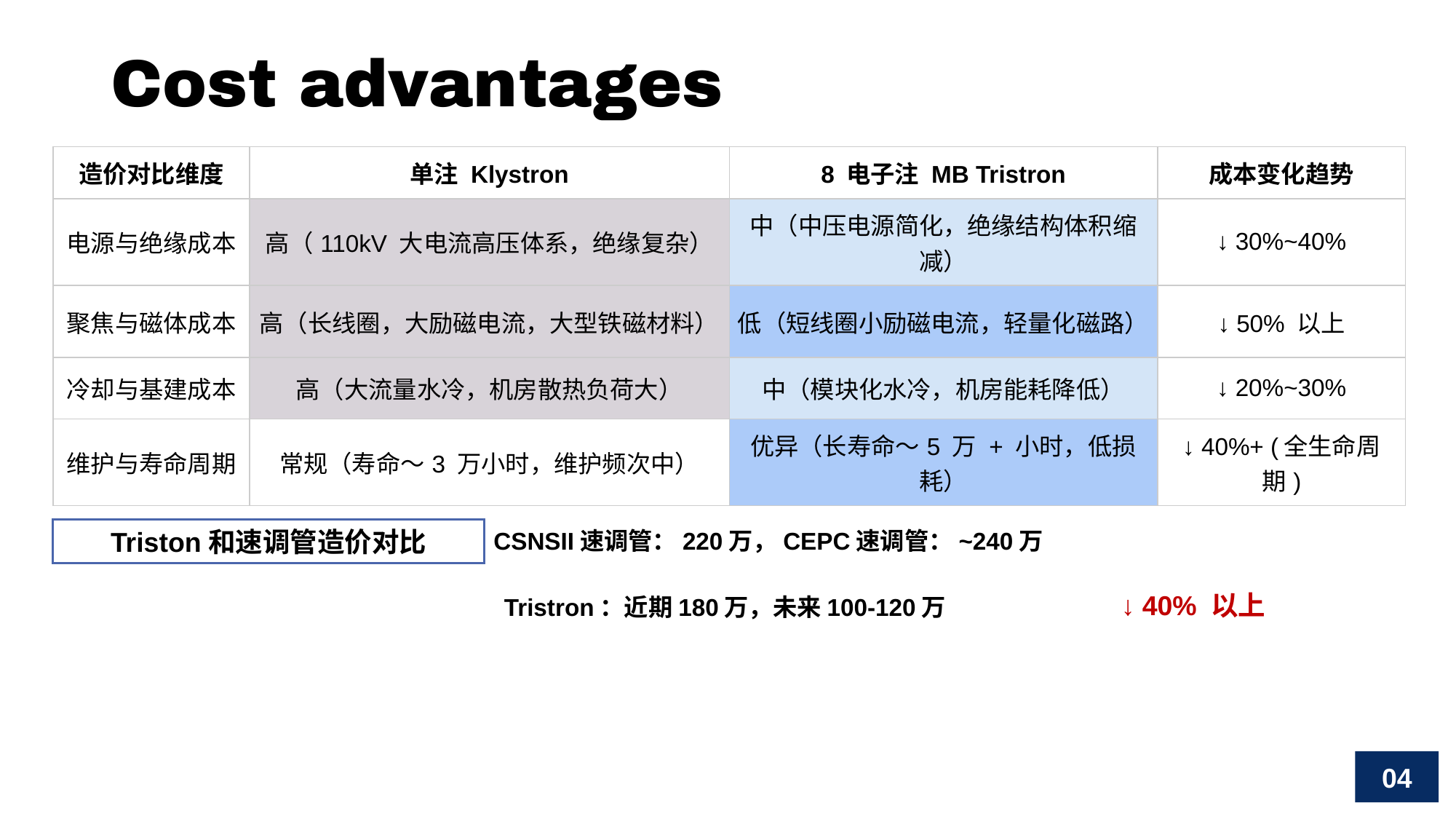

Cost advantages
| 造价对比维度 | 单注 Klystron | 8 电子注 MB Tristron | 成本变化趋势 |
| --- | --- | --- | --- |
| 电源与绝缘成本 | 高（110kV 大电流高压体系，绝缘复杂） | 中（中压电源简化，绝缘结构体积缩减） | ↓ 30%~40% |
| 聚焦与磁体成本 | 高（长线圈，大励磁电流，大型铁磁材料） | 低（短线圈小励磁电流，轻量化磁路） | ↓ 50% 以上 |
| 冷却与基建成本 | 高（大流量水冷，机房散热负荷大） | 中（模块化水冷，机房能耗降低） | ↓ 20%~30% |
| 维护与寿命周期 | 常规（寿命～3 万小时，维护频次中） | 优异（长寿命～5 万 + 小时，低损耗） | ↓ 40%+ (全生命周期) |
Triston和速调管造价对比
CSNSII速调管：220万，CEPC速调管：~240万
↓ 40% 以上
Tristron：近期180万，未来100-120万
04